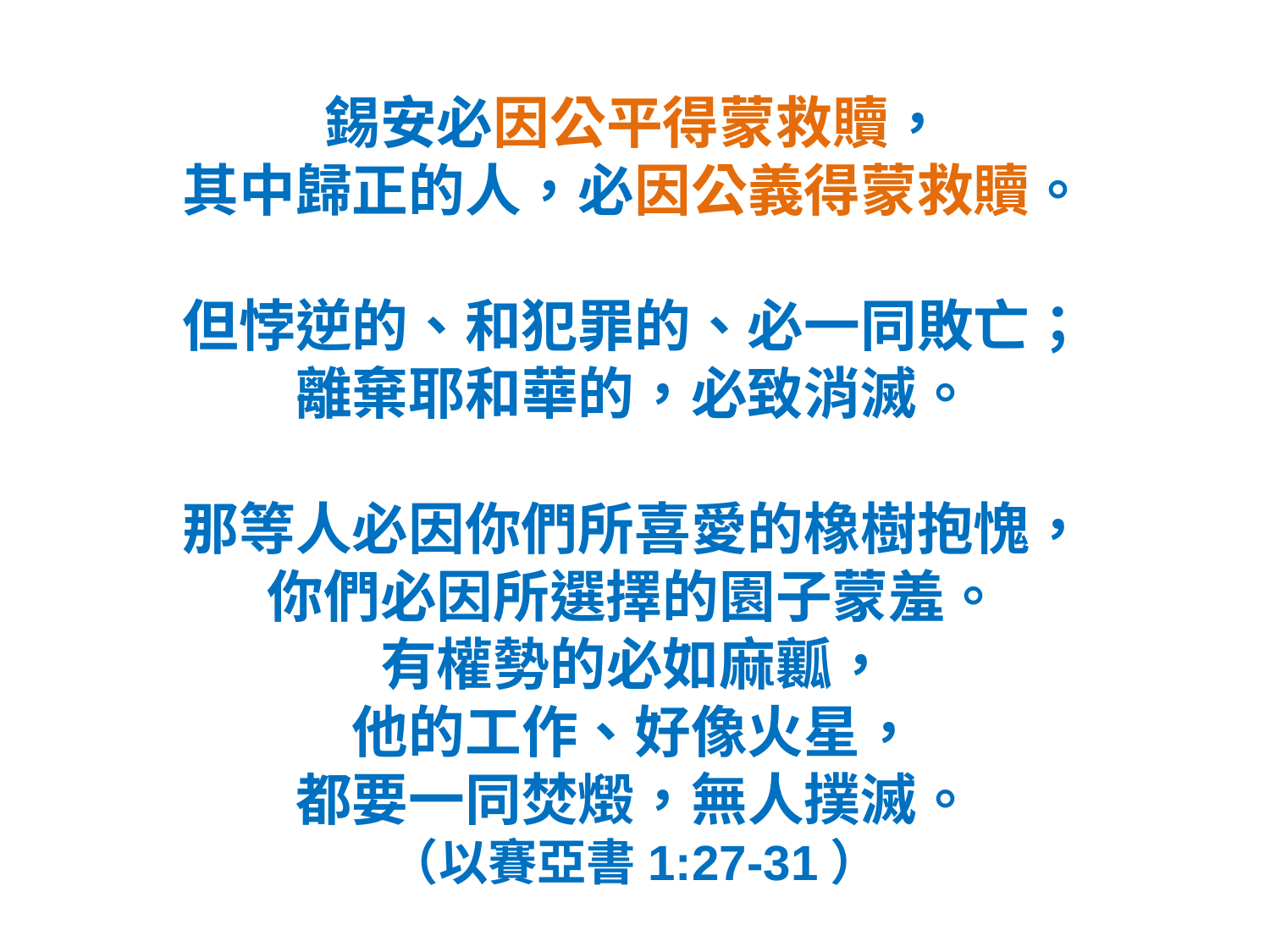

錫安必因公平得蒙救贖，
其中歸正的人，必因公義得蒙救贖。

但悖逆的、和犯罪的、必一同敗亡；
離棄耶和華的，必致消滅。

那等人必因你們所喜愛的橡樹抱愧，
你們必因所選擇的園子蒙羞。
有權勢的必如麻瓤，
他的工作、好像火星，
都要一同焚燬，無人撲滅。
（以賽亞書1:27-31）